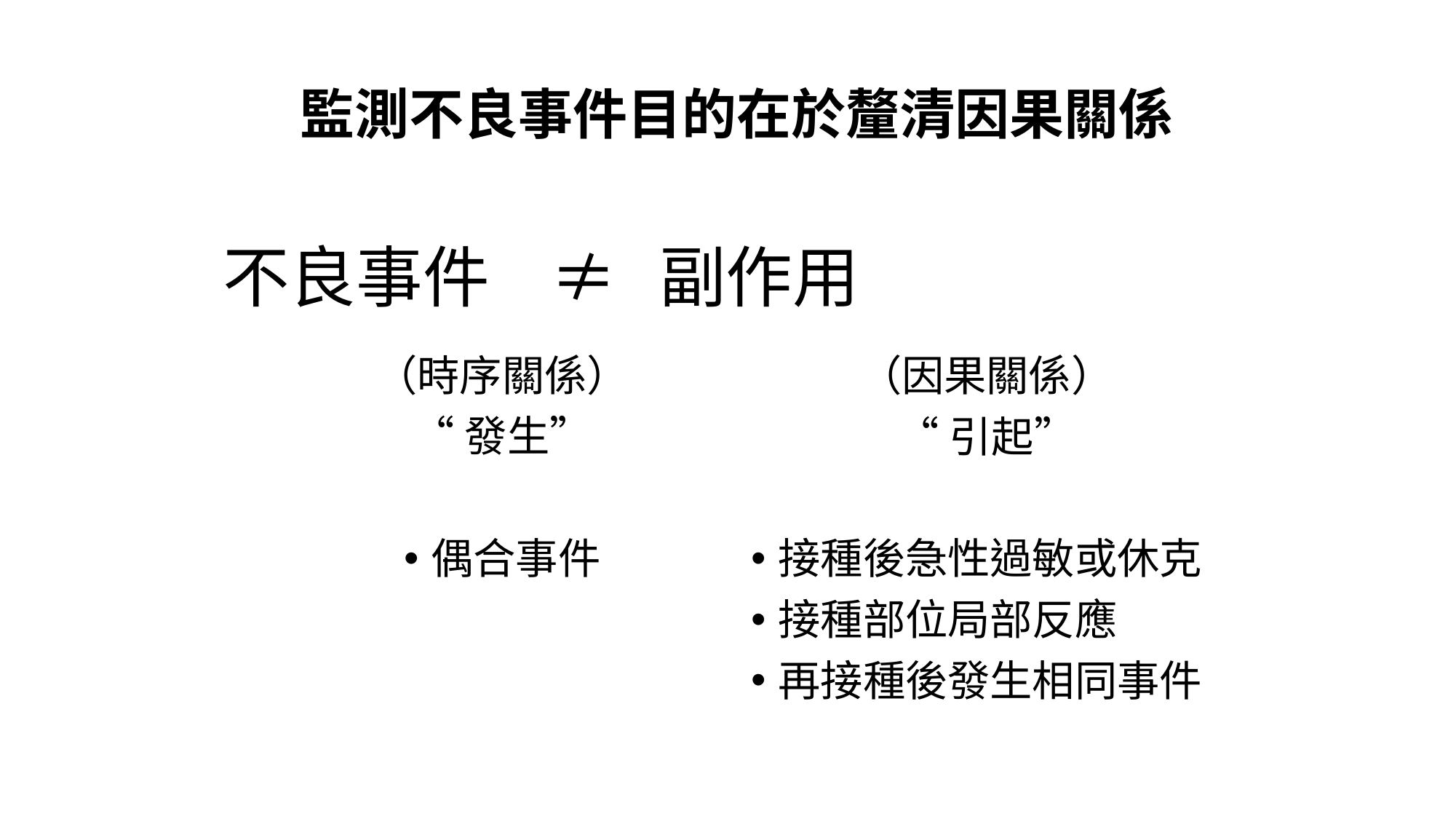

監測不良事件目的在於釐清因果關係
# 不良事件	≠	副作用
（時序關係）
“發生”

偶合事件

（因果關係）
“引起”

接種後急性過敏或休克
接種部位局部反應
再接種後發生相同事件